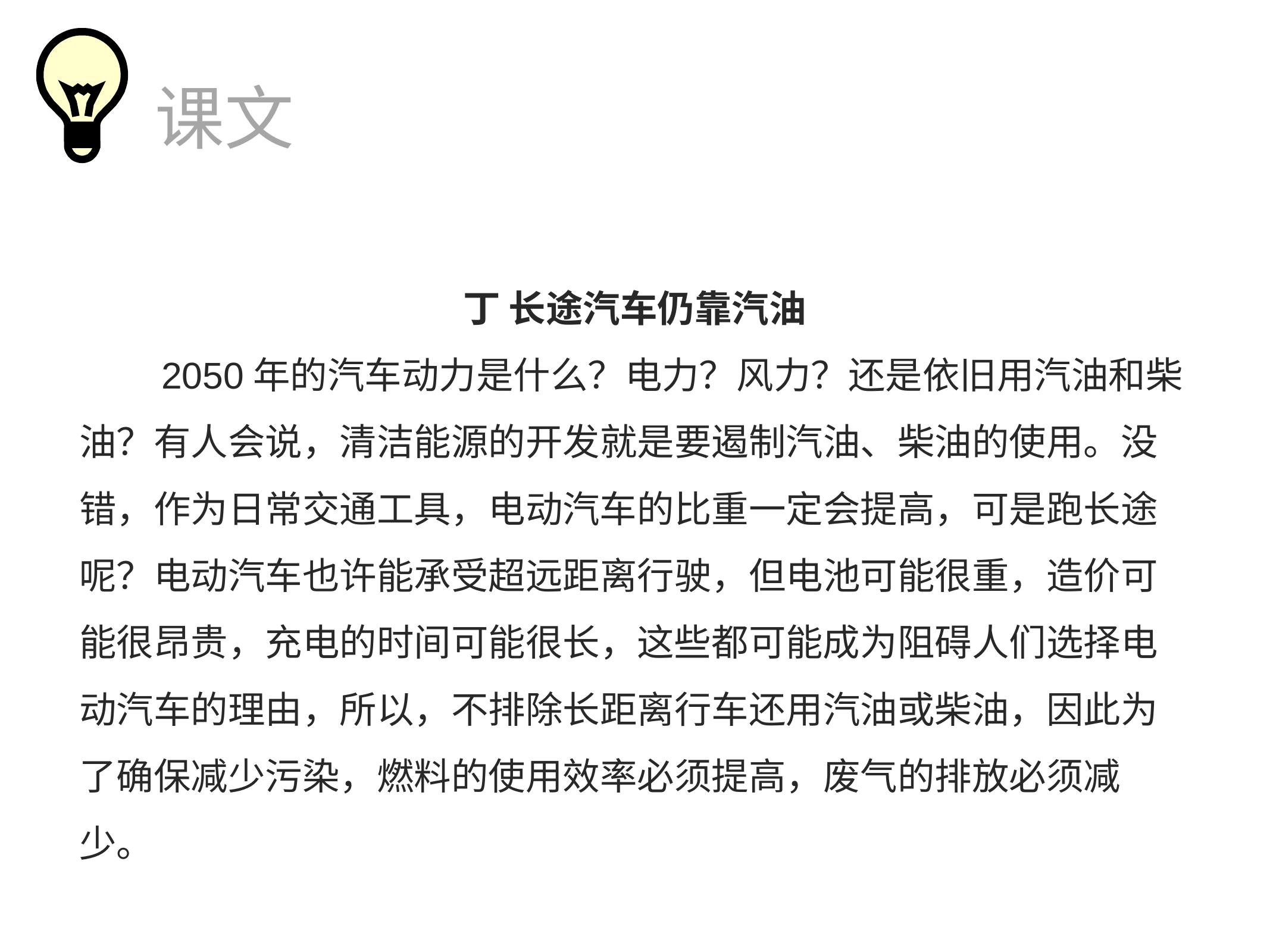

课文
丁 长途汽车仍靠汽油
        2050年的汽车动力是什么？电力？风力？还是依旧用汽油和柴油？有人会说，清洁能源的开发就是要遏制汽油、柴油的使用。没错，作为日常交通工具，电动汽车的比重一定会提高，可是跑长途呢？电动汽车也许能承受超远距离行驶，但电池可能很重，造价可能很昂贵，充电的时间可能很长，这些都可能成为阻碍人们选择电动汽车的理由，所以，不排除长距离行车还用汽油或柴油，因此为了确保减少污染，燃料的使用效率必须提高，废气的排放必须减少。